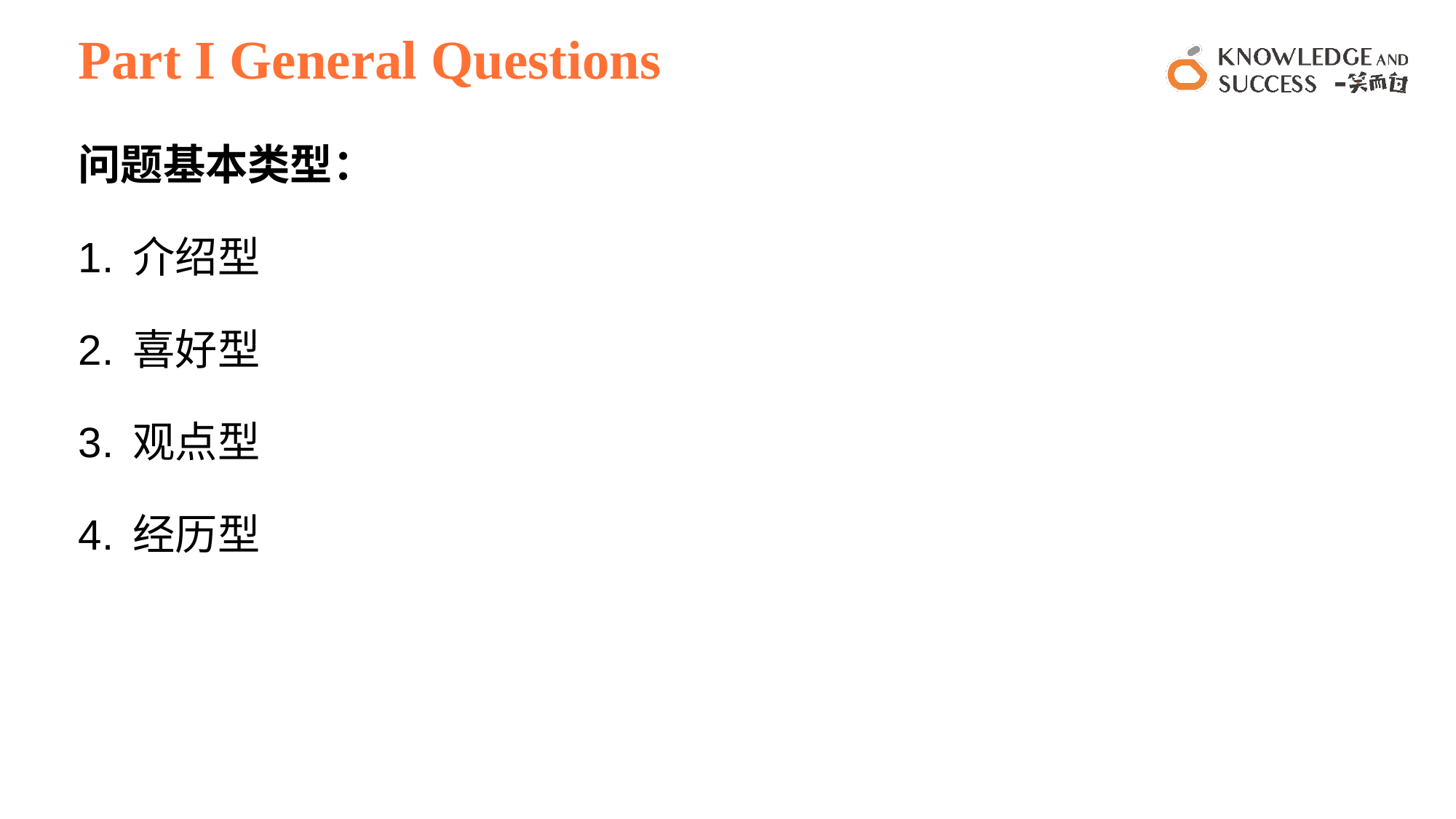

# Part I General Questions
问题基本类型：
介绍型
喜好型
观点型
经历型